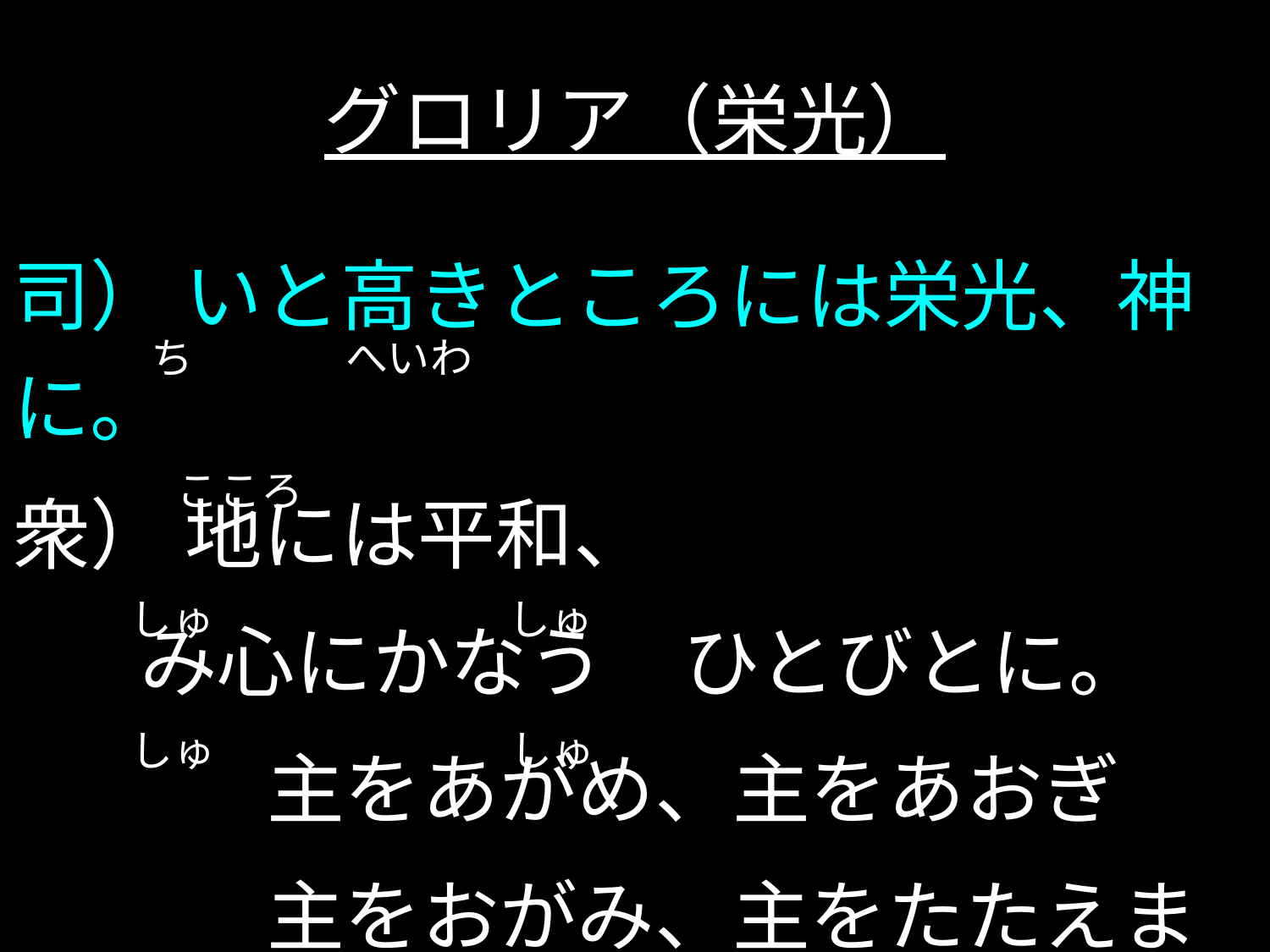

# グロリア（栄光）
司） いと高きところには栄光、神に。
衆） 地には平和、
	み心にかなう　ひとびとに。
　　	主をあがめ、主をあおぎ
　　	主をおがみ、主をたたえます。
             ち                へいわ
                こころ
           しゅ                               しゅ
           しゅ                               しゅ